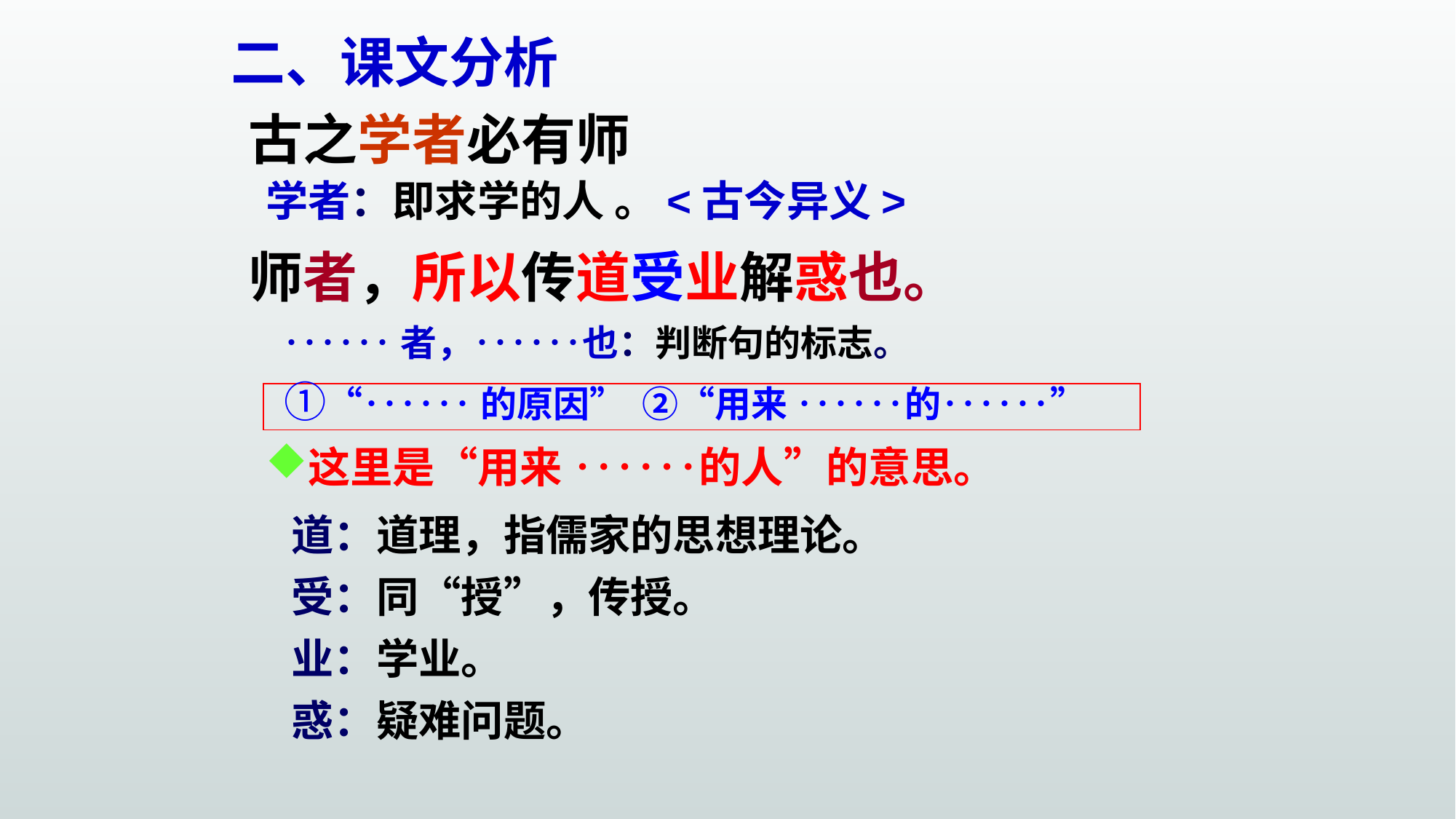

二、课文分析
古之学者必有师
学者：即求学的人 。<古今异义>

师者，所以传道受业解惑也。
‥‥‥者，‥‥‥也：判断句的标志。
 ①“‥‥‥的原因”  ②“用来 ‥‥‥的‥‥‥”
这里是“用来 ‥‥‥的人”的意思。
道：道理，指儒家的思想理论。
受：同“授”，传授。
业：学业。
惑：疑难问题。